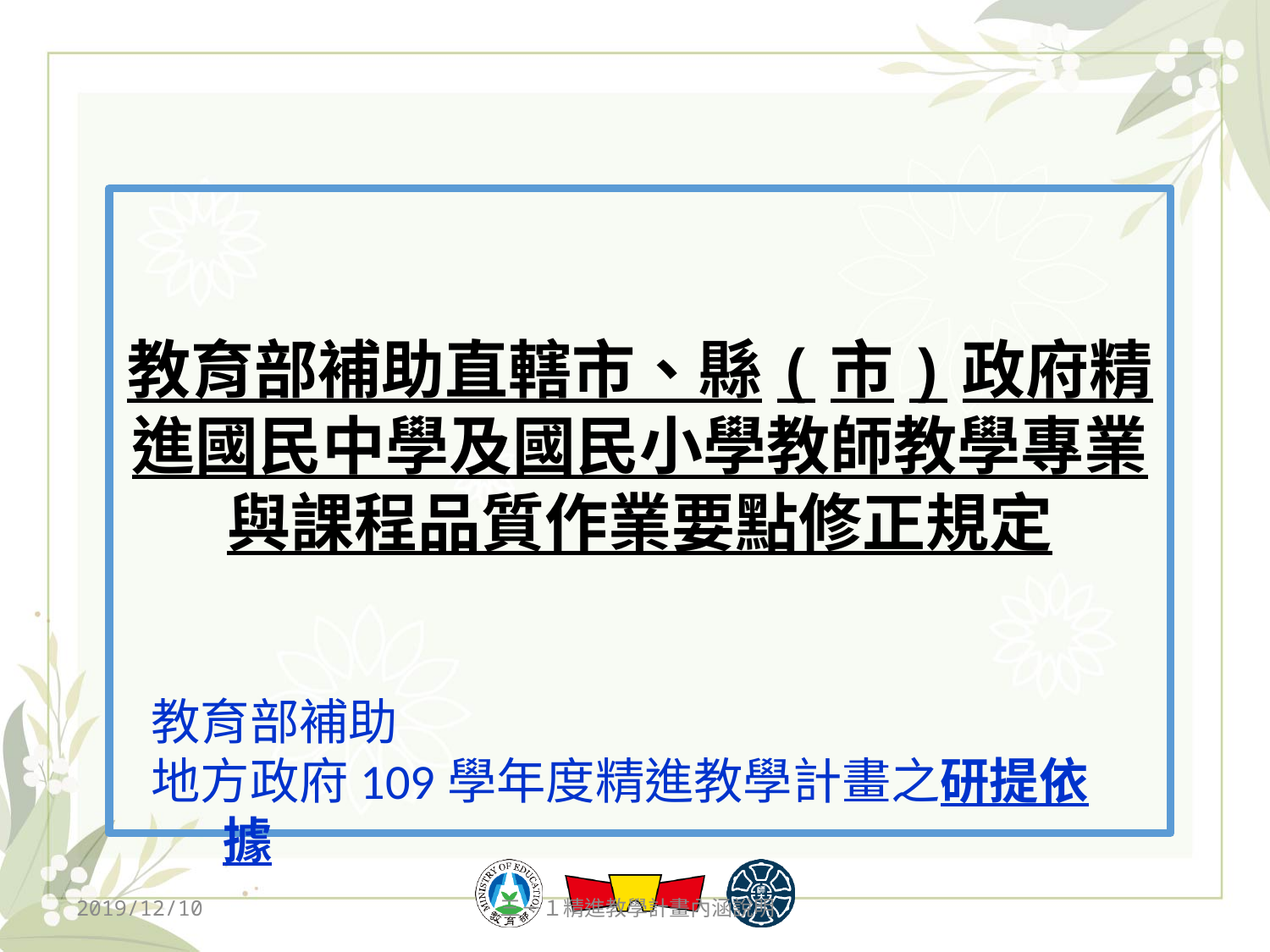

#

教育部補助直轄市、縣(市)政府精進國民中學及國民小學教師教學專業與課程品質作業要點修正規定

教育部補助
地方政府109學年度精進教學計畫之研提依據

2019/12/10
三－１精進教學計畫內涵說明